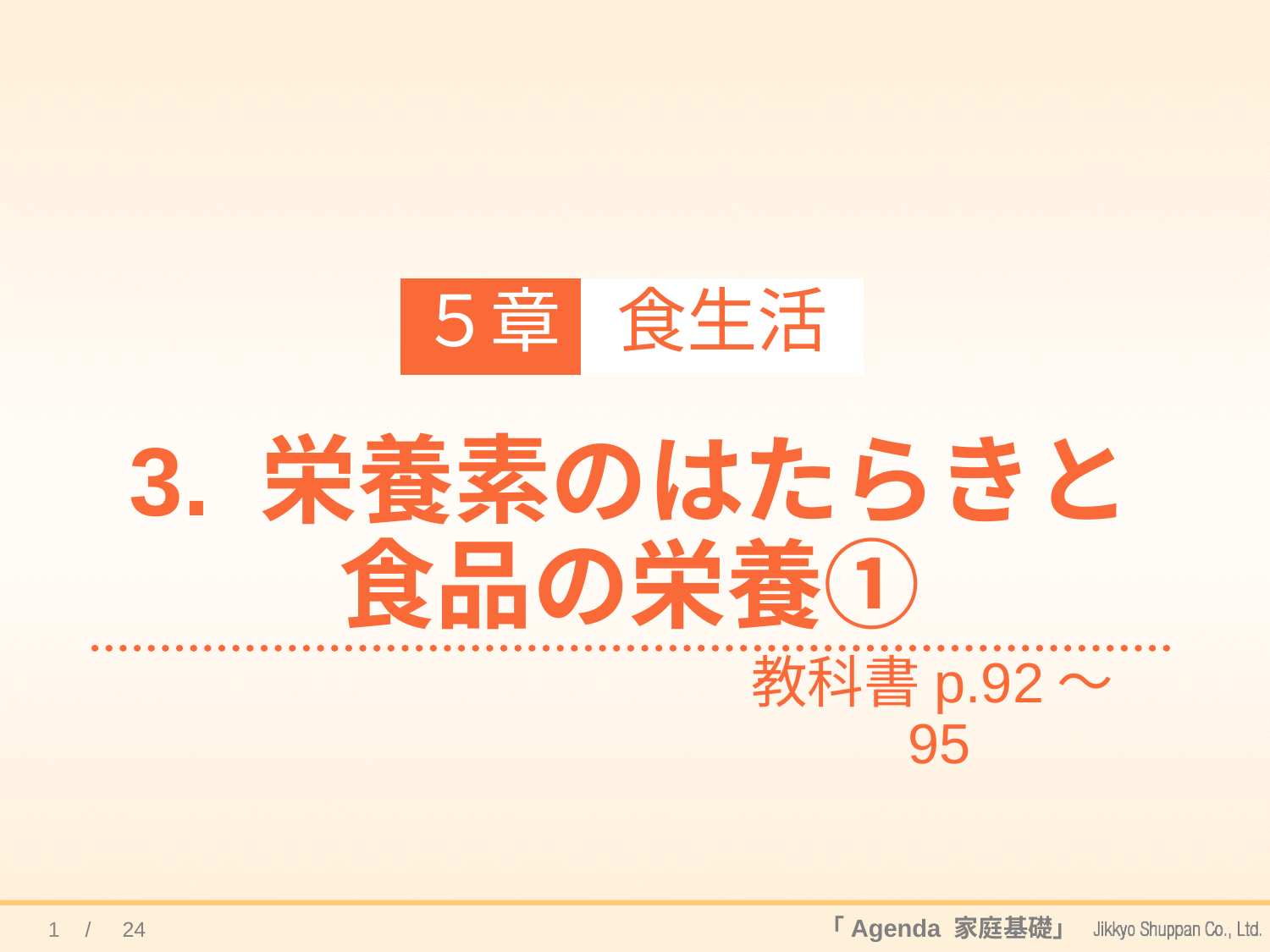

５章
食生活
# 3. 栄養素のはたらきと 食品の栄養①
教科書p.92～95
1